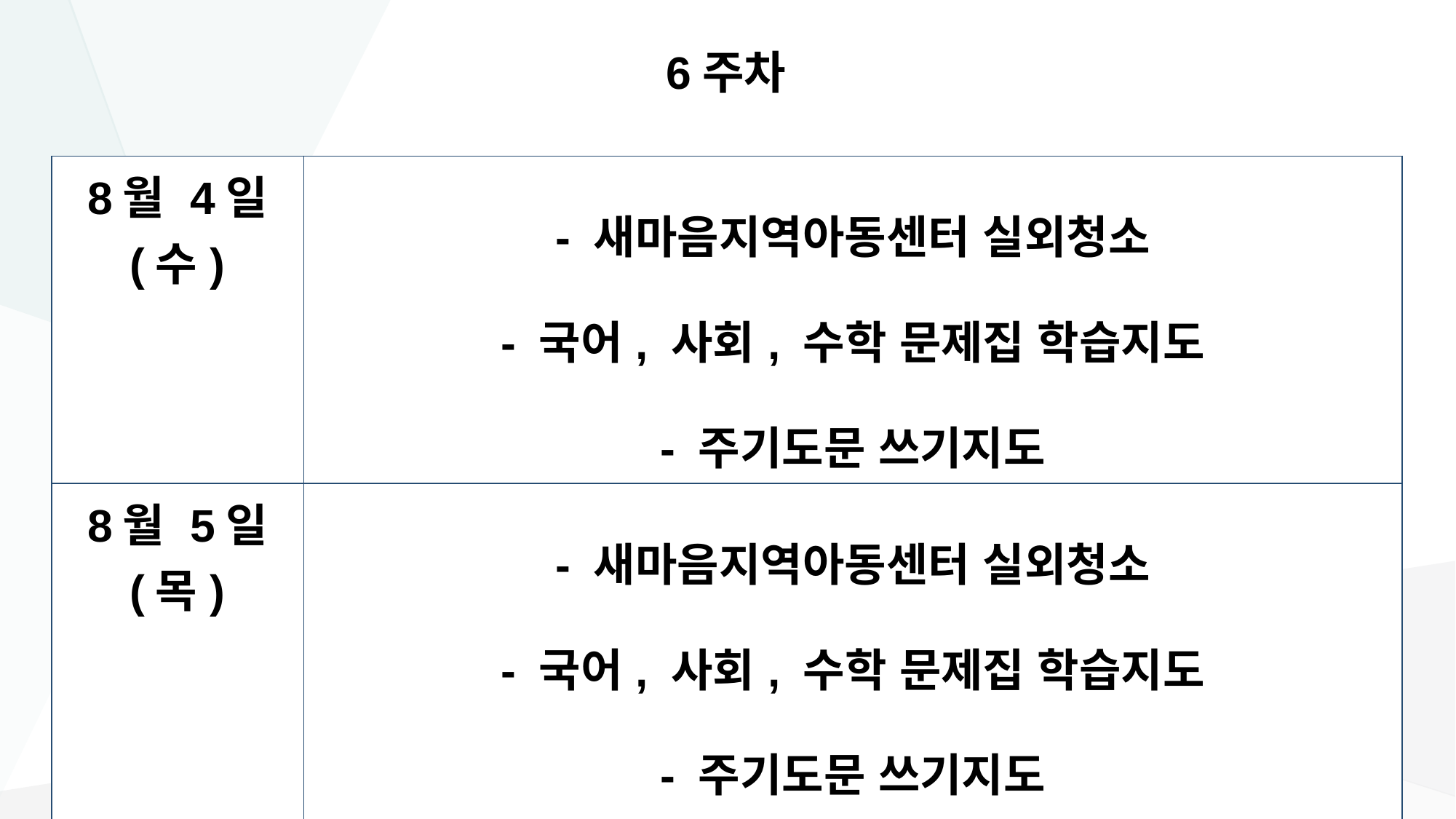

# 6주차
| 8월 4일 (수) | - 새마음지역아동센터 실외청소 - 국어, 사회, 수학 문제집 학습지도 - 주기도문 쓰기지도 |
| --- | --- |
| 8월 5일 (목) | - 새마음지역아동센터 실외청소 - 국어, 사회, 수학 문제집 학습지도 - 주기도문 쓰기지도 - 놀이지도 |